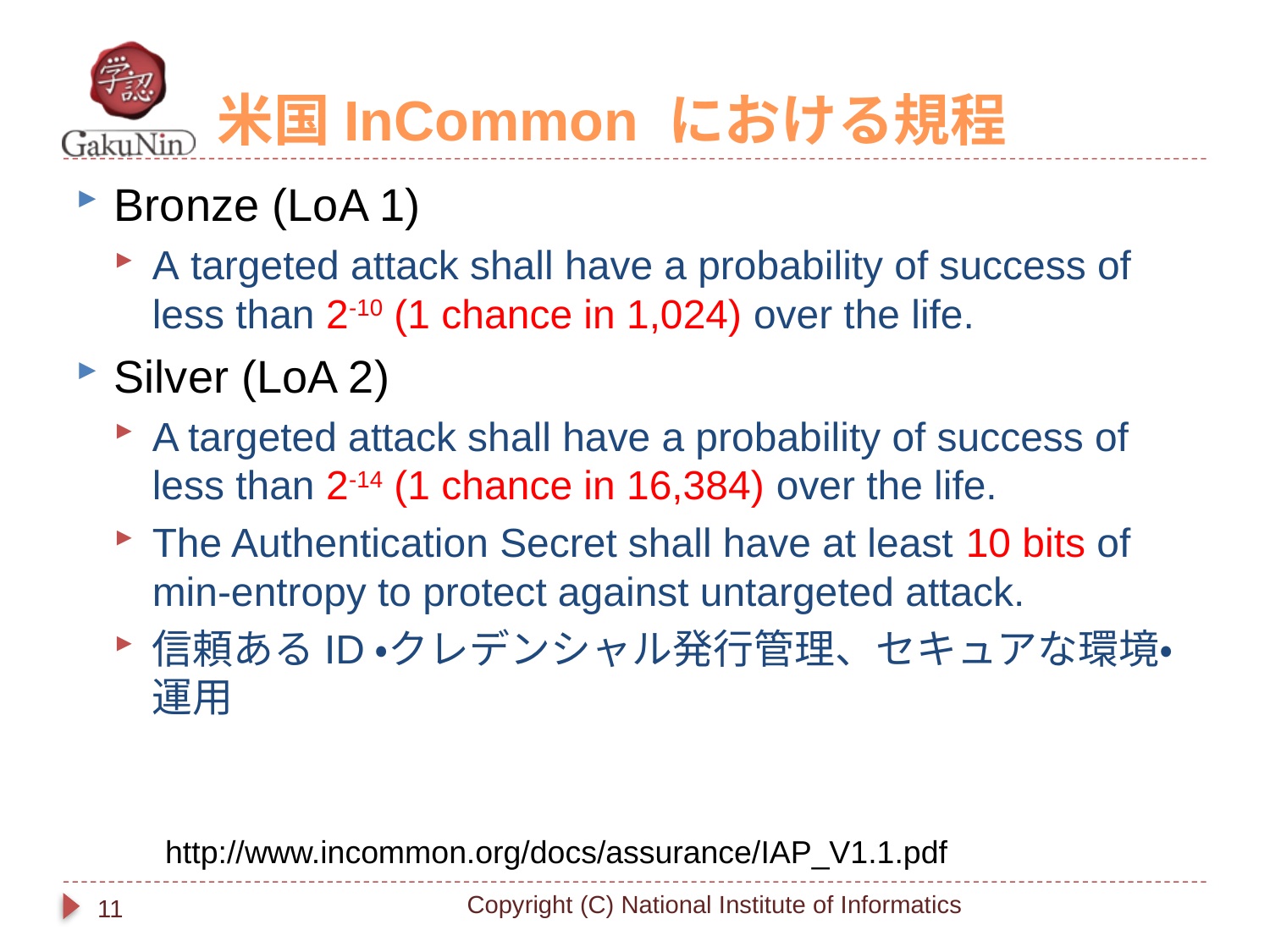

# 米国InCommon における規程
Bronze (LoA 1)
A targeted attack shall have a probability of success of less than 2-10 (1 chance in 1,024) over the life.
Silver (LoA 2)
A targeted attack shall have a probability of success of less than 2-14 (1 chance in 16,384) over the life.
The Authentication Secret shall have at least 10 bits of min-entropy to protect against untargeted attack.
信頼あるID・クレデンシャル発行管理、セキュアな環境・運用
http://www.incommon.org/docs/assurance/IAP_V1.1.pdf
11
Copyright (C) National Institute of Informatics